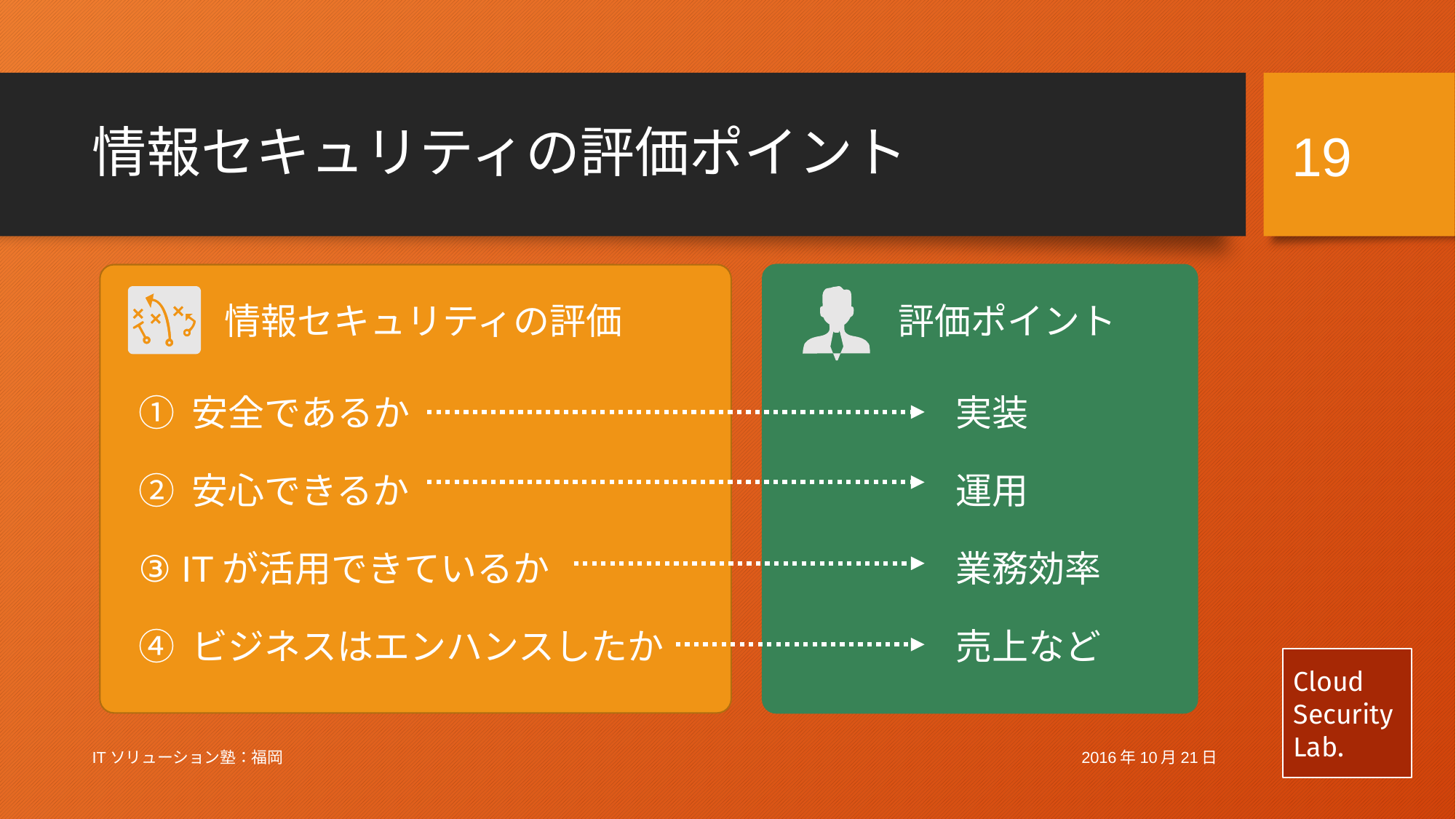

19
# 情報セキュリティの評価ポイント

情報セキュリティの評価
評価ポイント
① 安全であるか
実装
② 安心できるか
運用
③ ITが活用できているか
業務効率
④ ビジネスはエンハンスしたか
売上など
2016年10月21日
ITソリューション塾：福岡